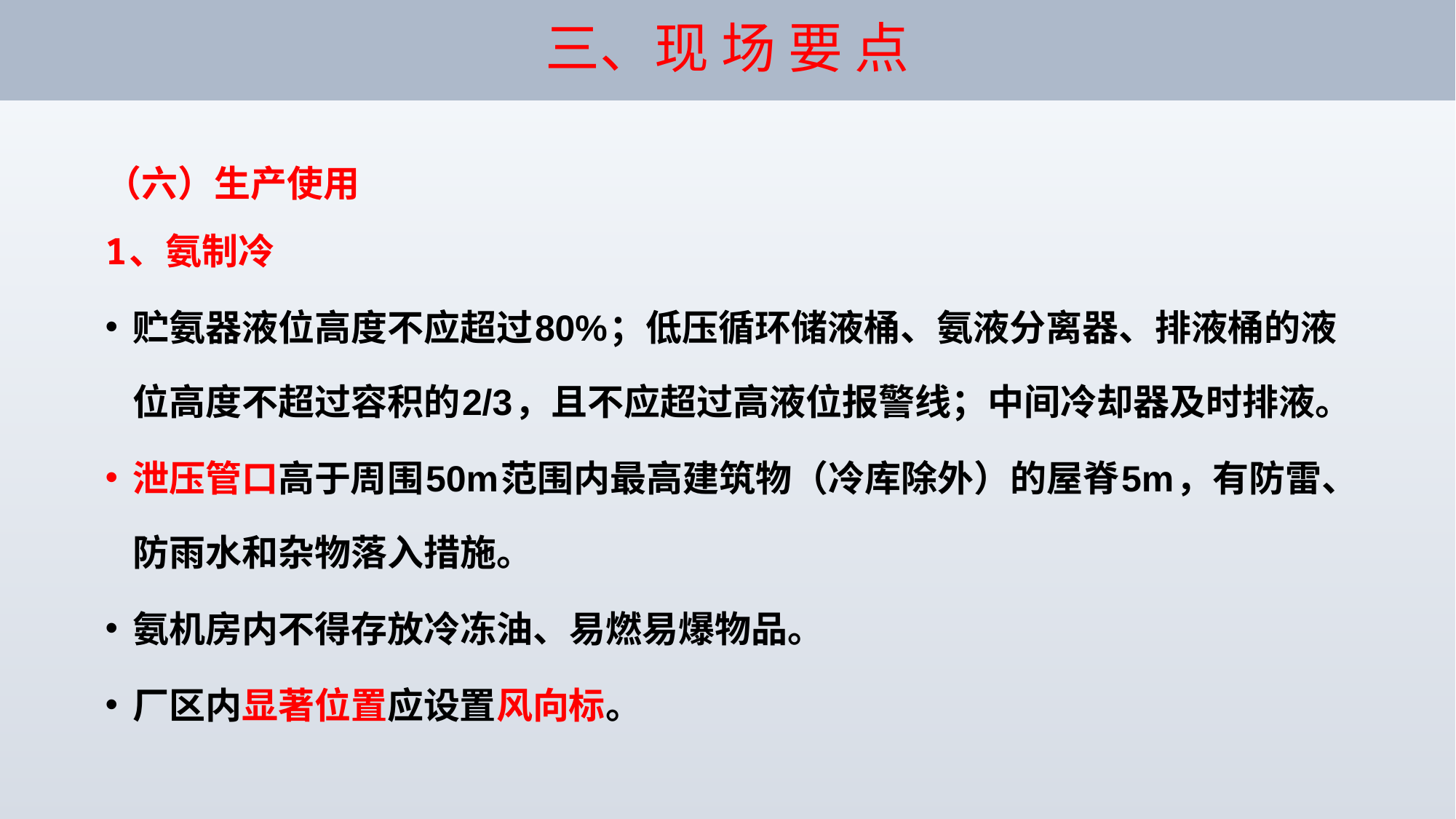

# 三、现 场 要 点
（六）生产使用
1、氨制冷
贮氨器液位高度不应超过80%；低压循环储液桶、氨液分离器、排液桶的液位高度不超过容积的2/3，且不应超过高液位报警线；中间冷却器及时排液。
泄压管口高于周围50m范围内最高建筑物（冷库除外）的屋脊5m，有防雷、防雨水和杂物落入措施。
氨机房内不得存放冷冻油、易燃易爆物品。
厂区内显著位置应设置风向标。